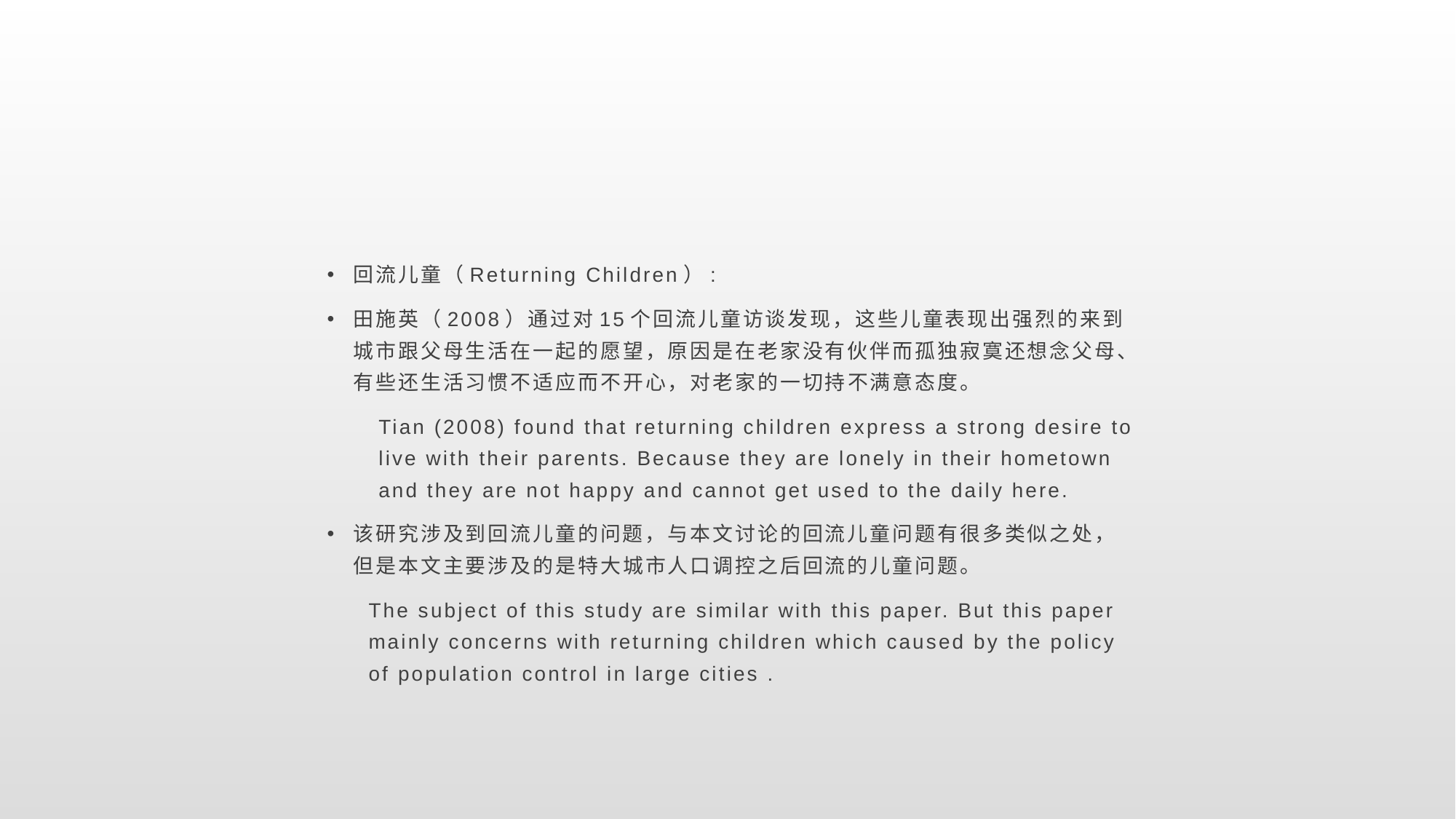

#
回流儿童（Returning Children）:
田施英（2008）通过对15个回流儿童访谈发现，这些儿童表现出强烈的来到城市跟父母生活在一起的愿望，原因是在老家没有伙伴而孤独寂寞还想念父母、有些还生活习惯不适应而不开心，对老家的一切持不满意态度。
Tian (2008) found that returning children express a strong desire to live with their parents. Because they are lonely in their hometown and they are not happy and cannot get used to the daily here.
该研究涉及到回流儿童的问题，与本文讨论的回流儿童问题有很多类似之处，但是本文主要涉及的是特大城市人口调控之后回流的儿童问题。
The subject of this study are similar with this paper. But this paper mainly concerns with returning children which caused by the policy of population control in large cities .